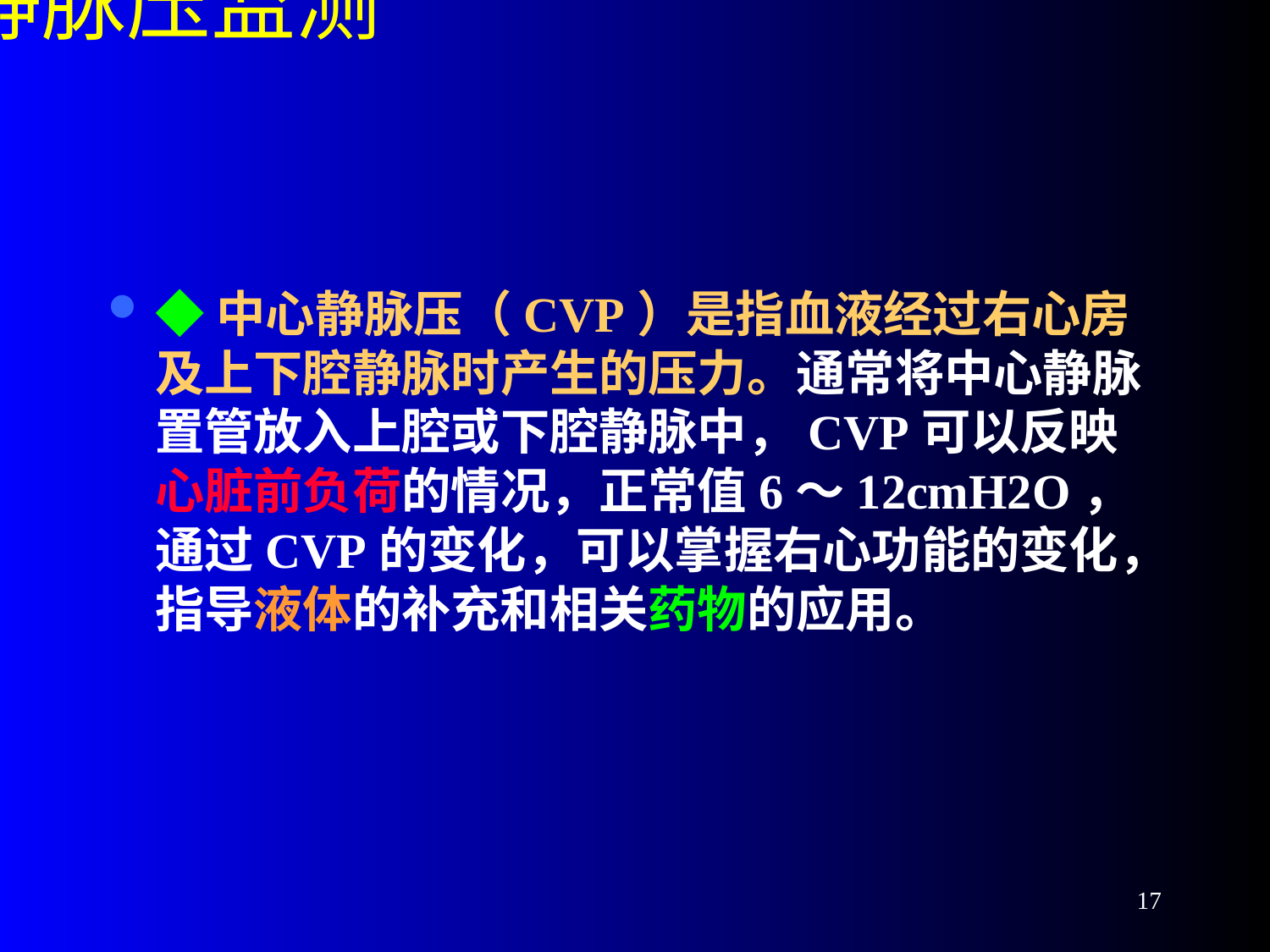

四、中心静脉压监测
◆中心静脉压（CVP）是指血液经过右心房及上下腔静脉时产生的压力。通常将中心静脉置管放入上腔或下腔静脉中，CVP可以反映心脏前负荷的情况，正常值6～12cmH2O，通过CVP的变化，可以掌握右心功能的变化，指导液体的补充和相关药物的应用。

17